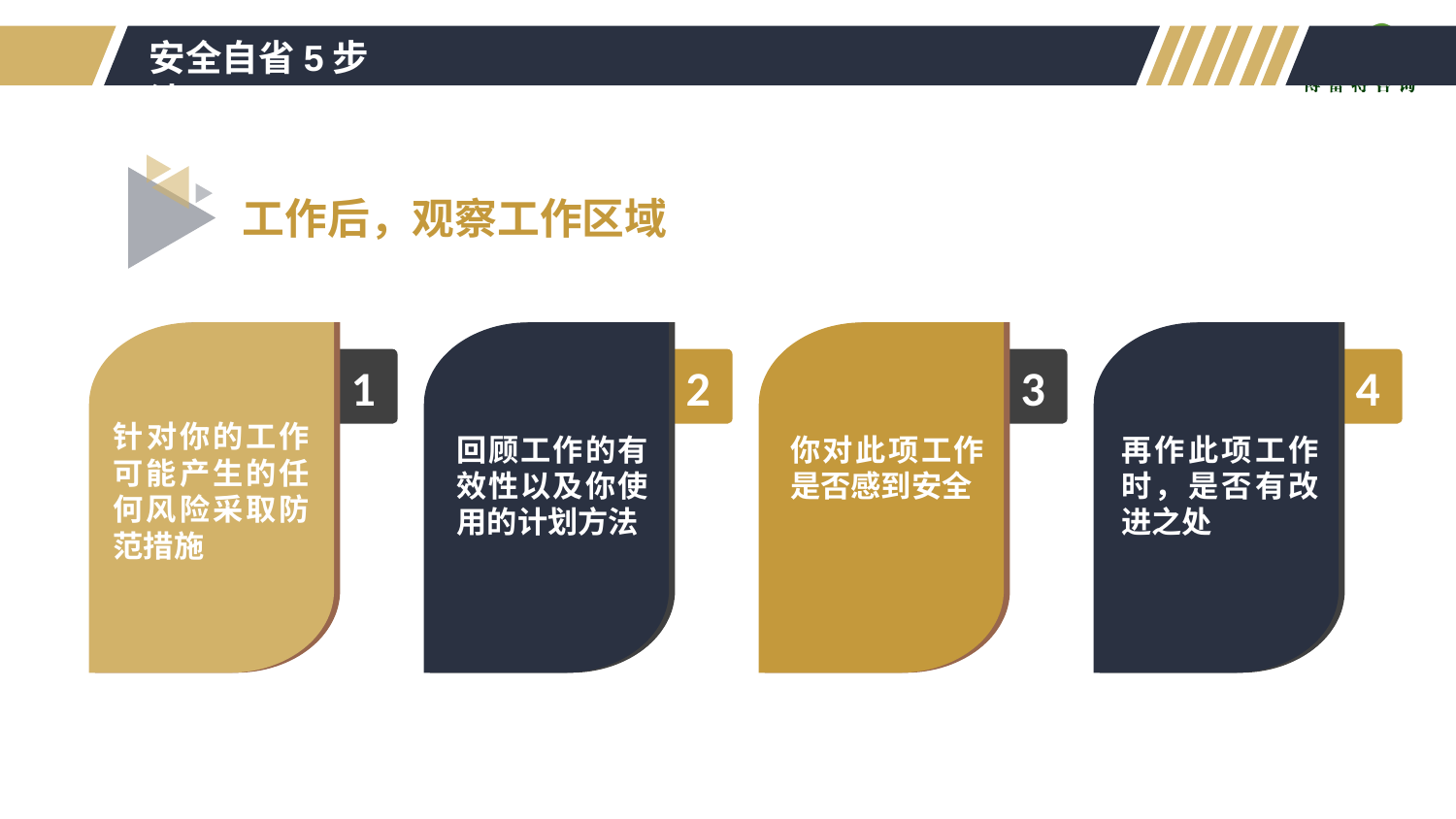

安全自省5步法

工作后，观察工作区域

1
2
3
4
针对你的工作可能产生的任何风险采取防范措施
回顾工作的有效性以及你使用的计划方法
你对此项工作是否感到安全
再作此项工作时，是否有改进之处